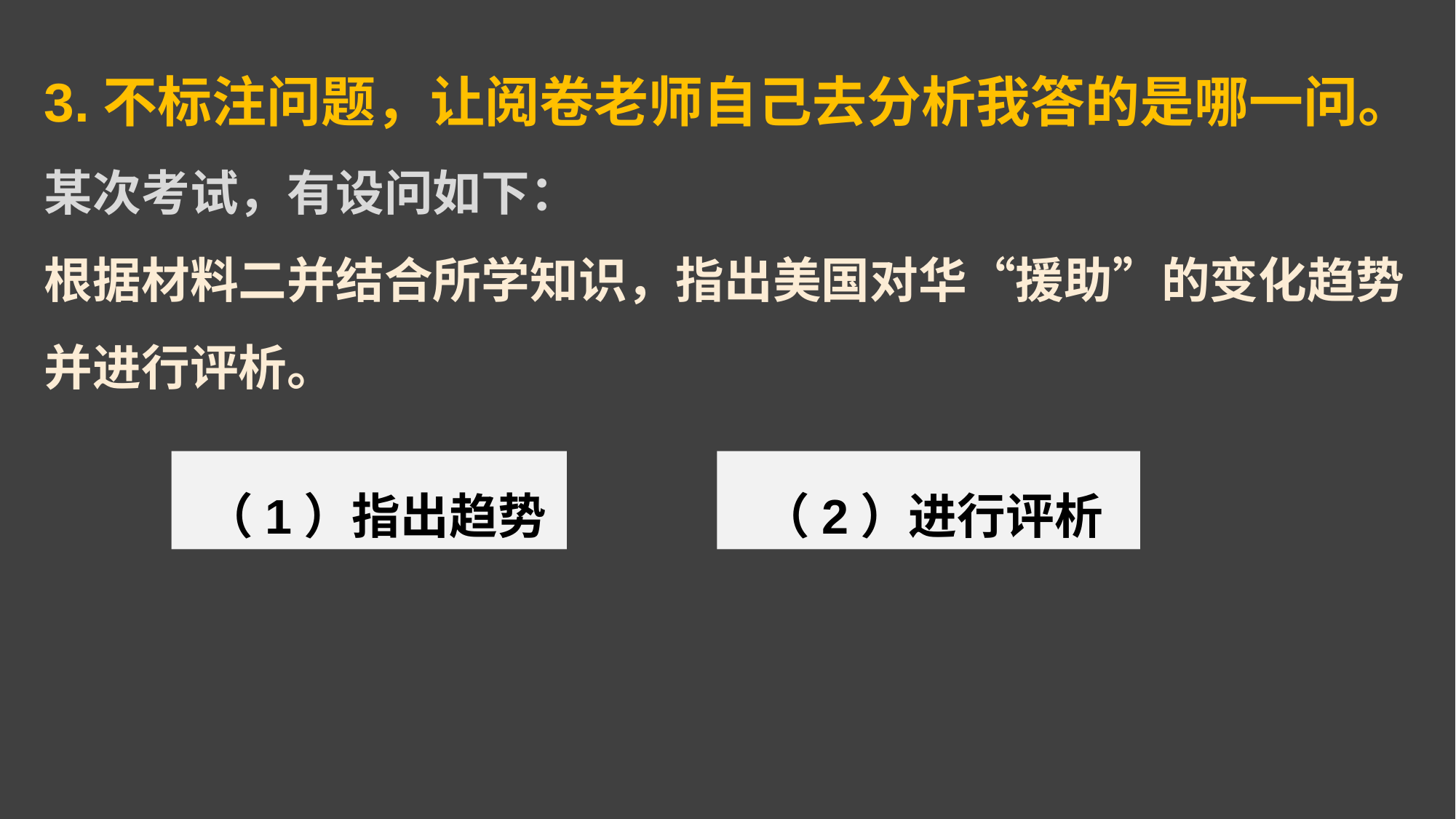

3.不标注问题，让阅卷老师自己去分析我答的是哪一问。
某次考试，有设问如下：
根据材料二并结合所学知识，指出美国对华“援助”的变化趋势并进行评析。
 （1）指出趋势
  （2）进行评析